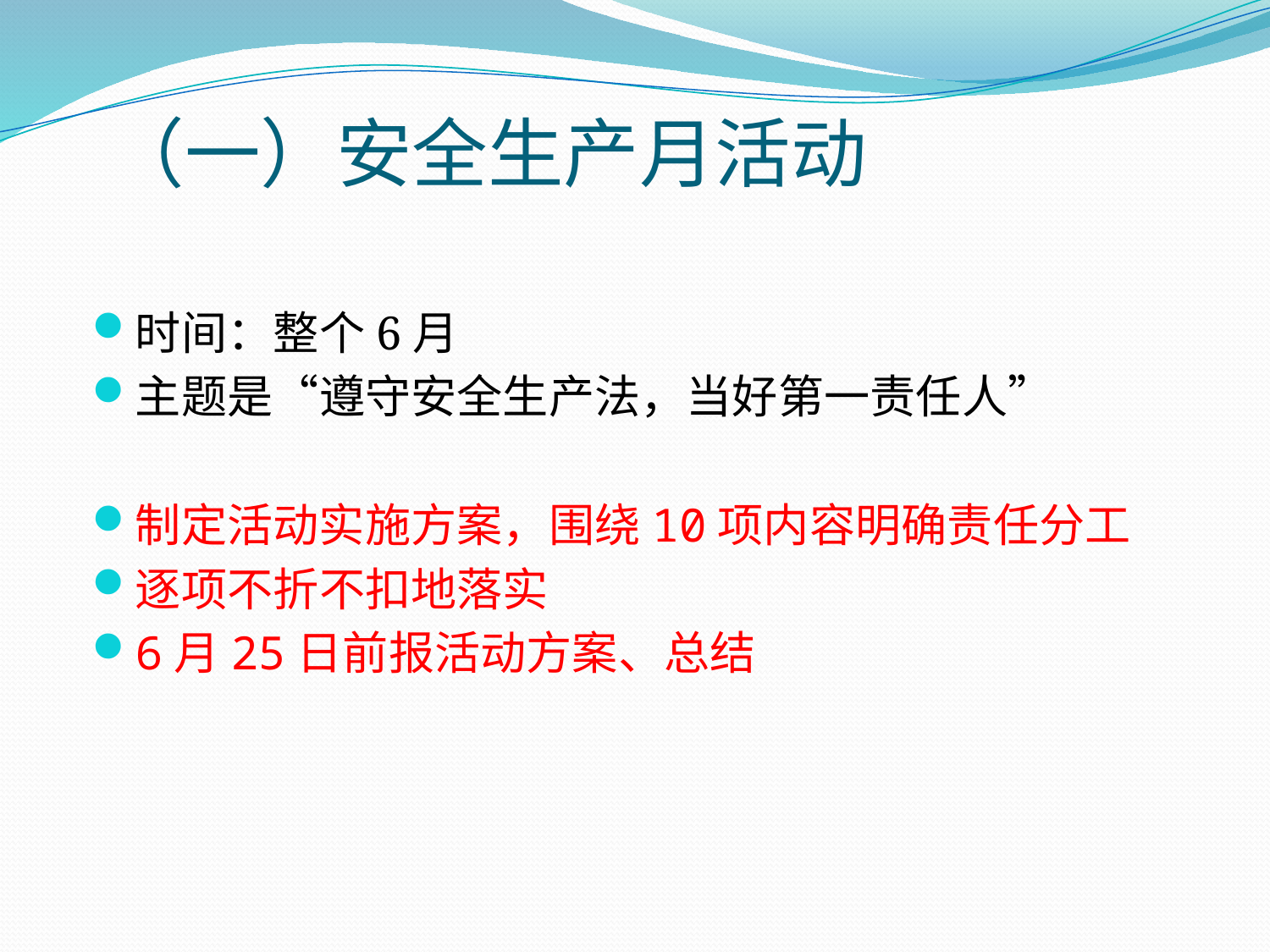

# （一）安全生产月活动
时间：整个6月
主题是“遵守安全生产法，当好第一责任人”

制定活动实施方案，围绕10项内容明确责任分工
逐项不折不扣地落实
6月25日前报活动方案、总结